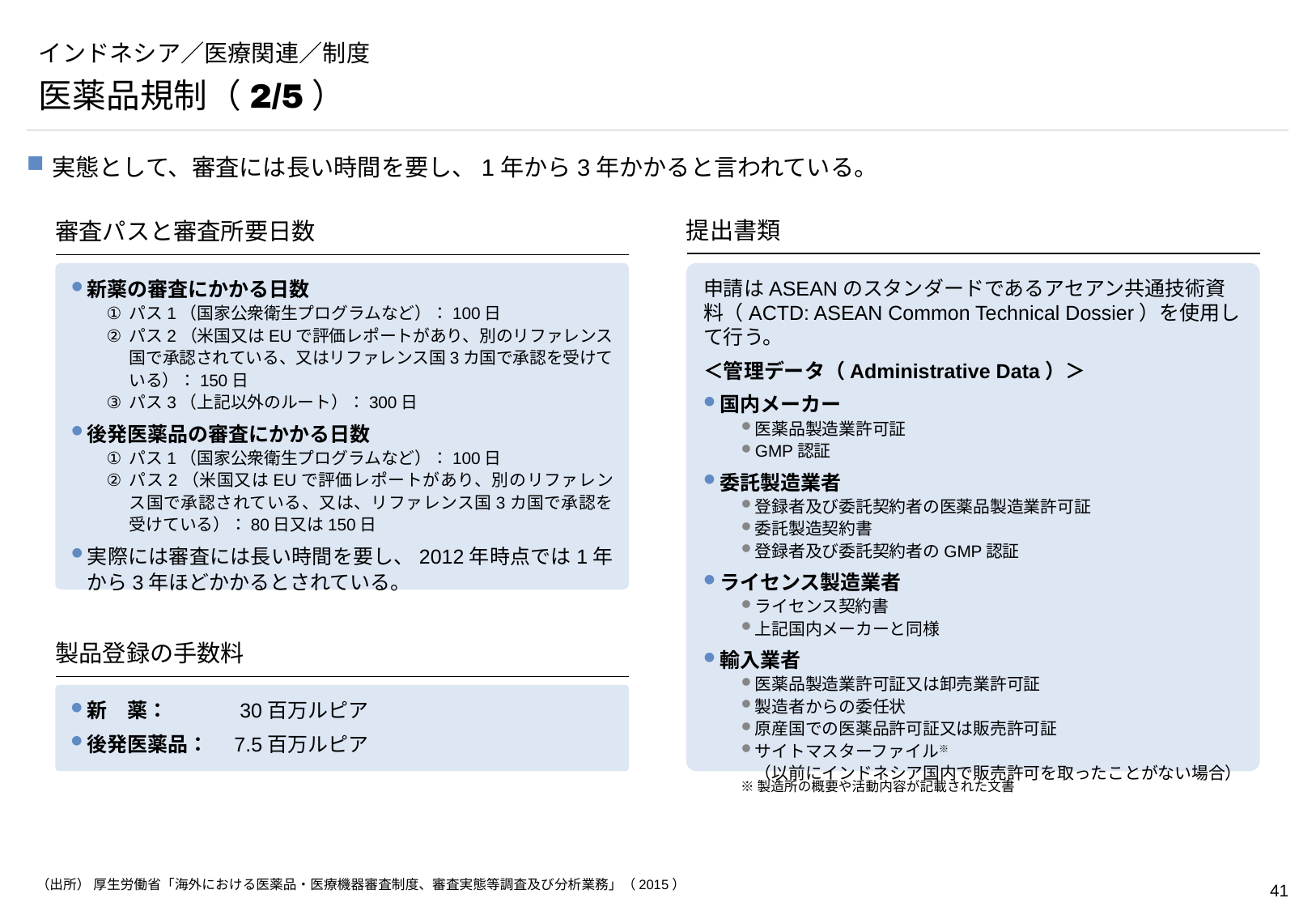

# インドネシア／医療関連／制度
医薬品規制（2/5）
実態として、審査には長い時間を要し、1年から3年かかると言われている。
提出書類
審査パスと審査所要日数
新薬の審査にかかる日数
パス1（国家公衆衛生プログラムなど）：100日
パス2（米国又はEUで評価レポートがあり、別のリファレンス国で承認されている、又はリファレンス国3カ国で承認を受けている）：150日
パス3（上記以外のルート）：300日
後発医薬品の審査にかかる日数
パス1（国家公衆衛生プログラムなど）：100日
パス2（米国又はEUで評価レポートがあり、別のリファレンス国で承認されている、又は、リファレンス国3カ国で承認を受けている）：80日又は150日
実際には審査には長い時間を要し、2012年時点では1年から3年ほどかかるとされている。
申請はASEANのスタンダードであるアセアン共通技術資料（ACTD: ASEAN Common Technical Dossier）を使用して行う。
＜管理データ（Administrative Data）＞
国内メーカー
医薬品製造業許可証
GMP認証
委託製造業者
登録者及び委託契約者の医薬品製造業許可証
委託製造契約書
登録者及び委託契約者のGMP認証
ライセンス製造業者
ライセンス契約書
上記国内メーカーと同様
輸入業者
医薬品製造業許可証又は卸売業許可証
製造者からの委任状
原産国での医薬品許可証又は販売許可証
サイトマスターファイル※
（以前にインドネシア国内で販売許可を取ったことがない場合）
製品登録の手数料
新　薬：	30百万ルピア
後発医薬品：	7.5百万ルピア
※製造所の概要や活動内容が記載された文書
（出所） 厚生労働省「海外における医薬品・医療機器審査制度、審査実態等調査及び分析業務」（2015）